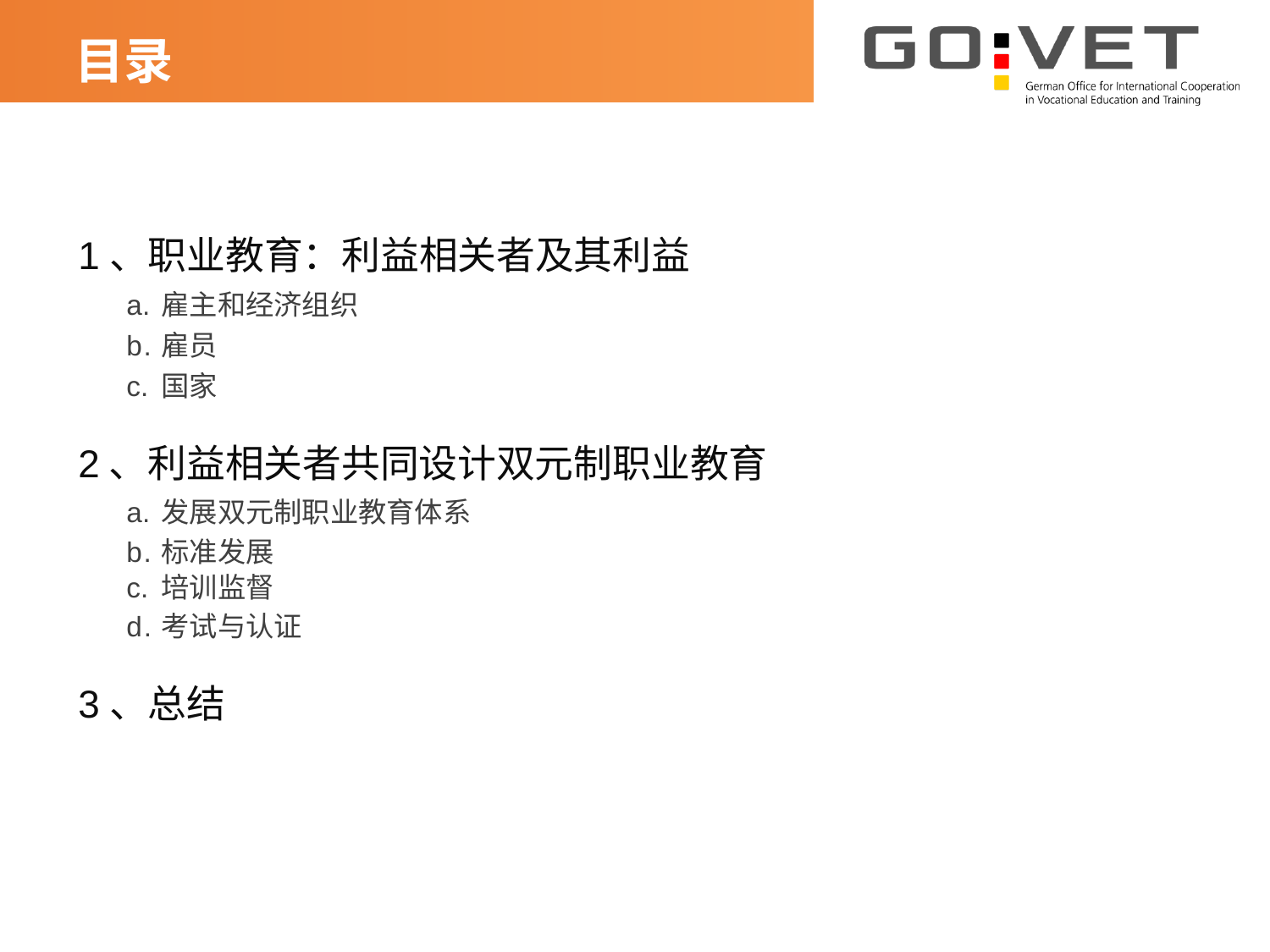

目录
1、职业教育：利益相关者及其利益
雇主和经济组织
雇员
国家
2、利益相关者共同设计双元制职业教育
发展双元制职业教育体系
标准发展
培训监督
考试与认证
3、总结